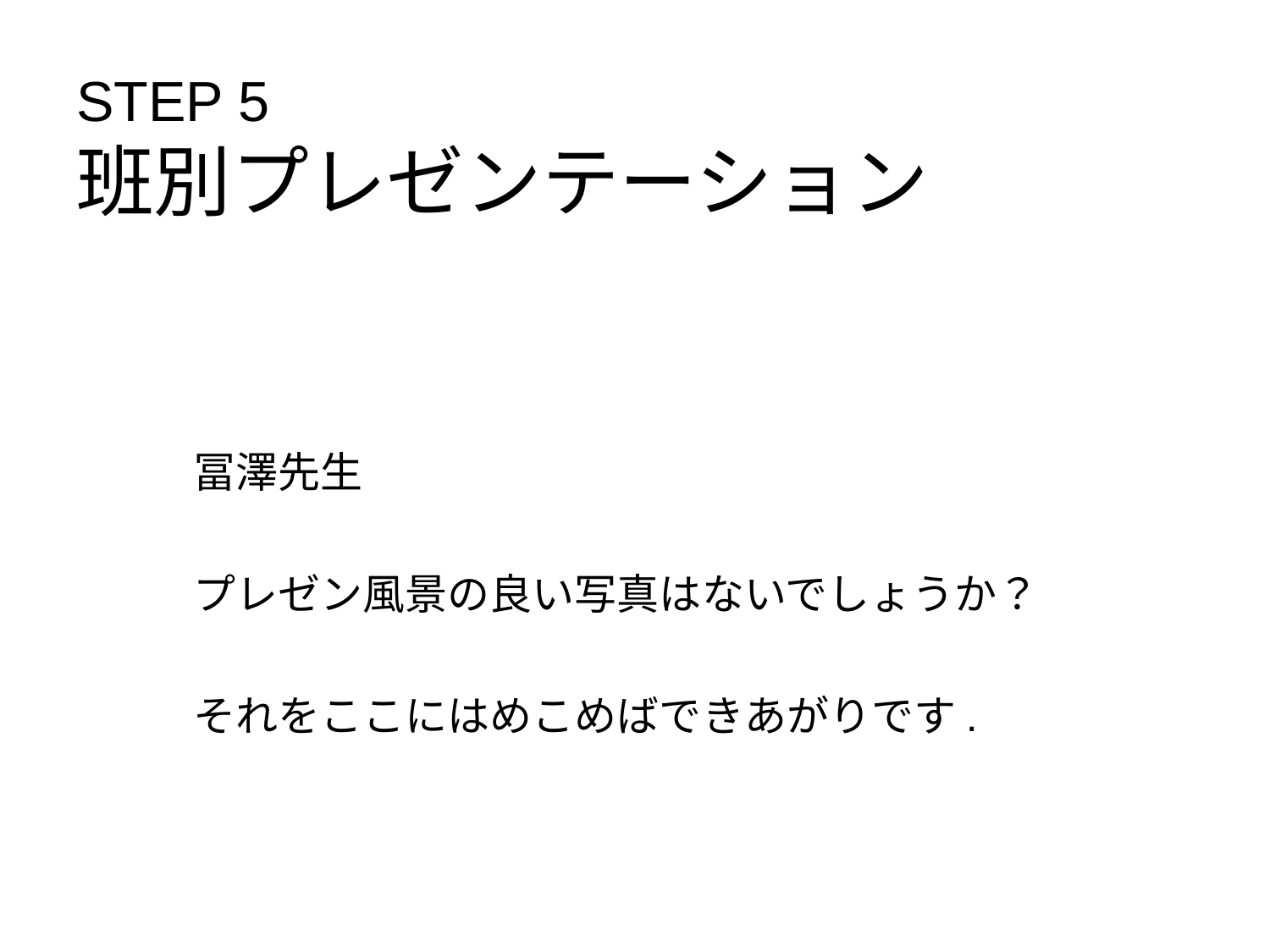

# STEP 5 班別プレゼンテーション
冨澤先生

プレゼン風景の良い写真はないでしょうか？

それをここにはめこめばできあがりです.